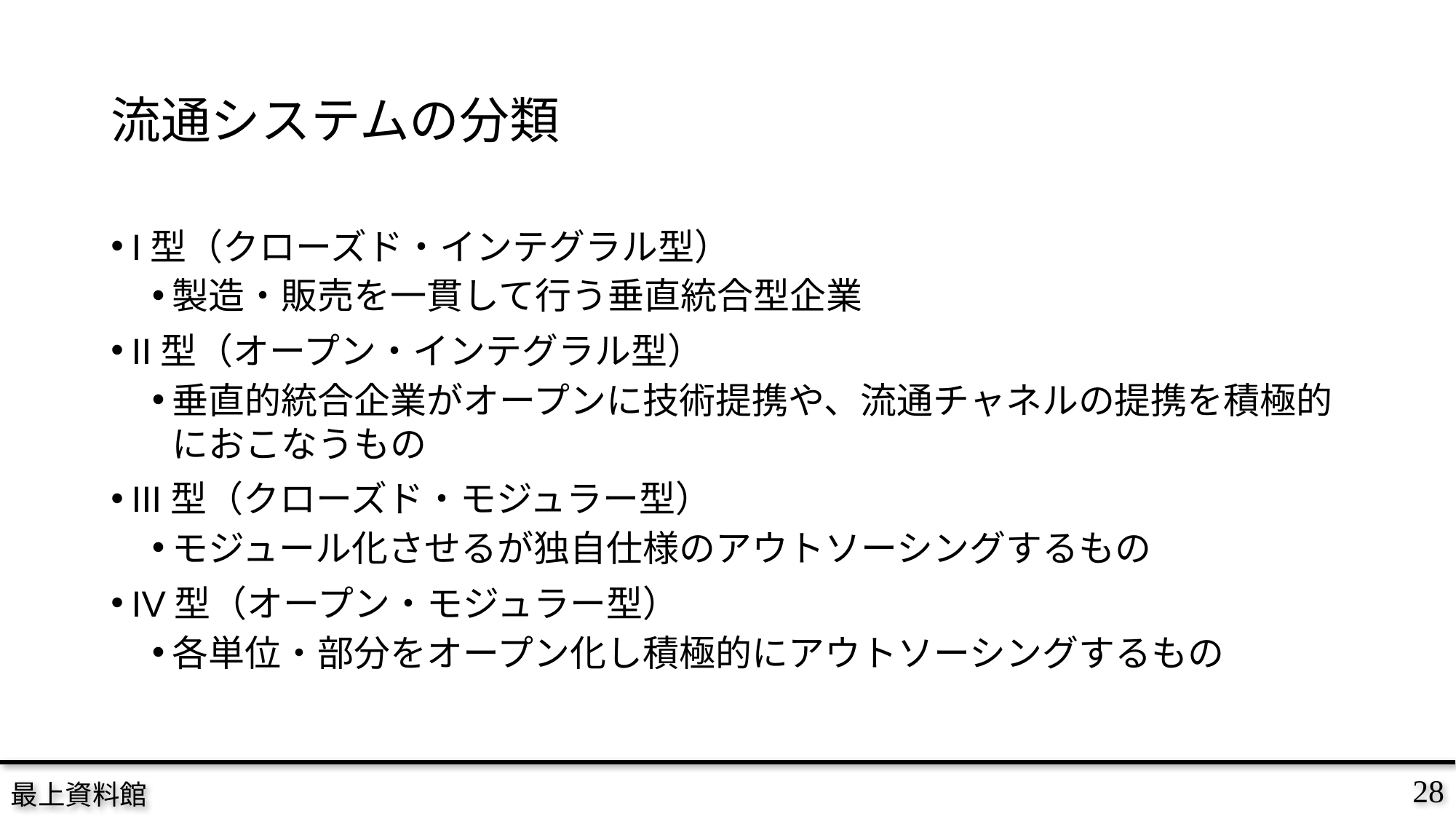

# 流通システムの分類
I型（クローズド・インテグラル型）
製造・販売を一貫して行う垂直統合型企業
II型（オープン・インテグラル型）
垂直的統合企業がオープンに技術提携や、流通チャネルの提携を積極的におこなうもの
III型（クローズド・モジュラー型）
モジュール化させるが独自仕様のアウトソーシングするもの
IV型（オープン・モジュラー型）
各単位・部分をオープン化し積極的にアウトソーシングするもの